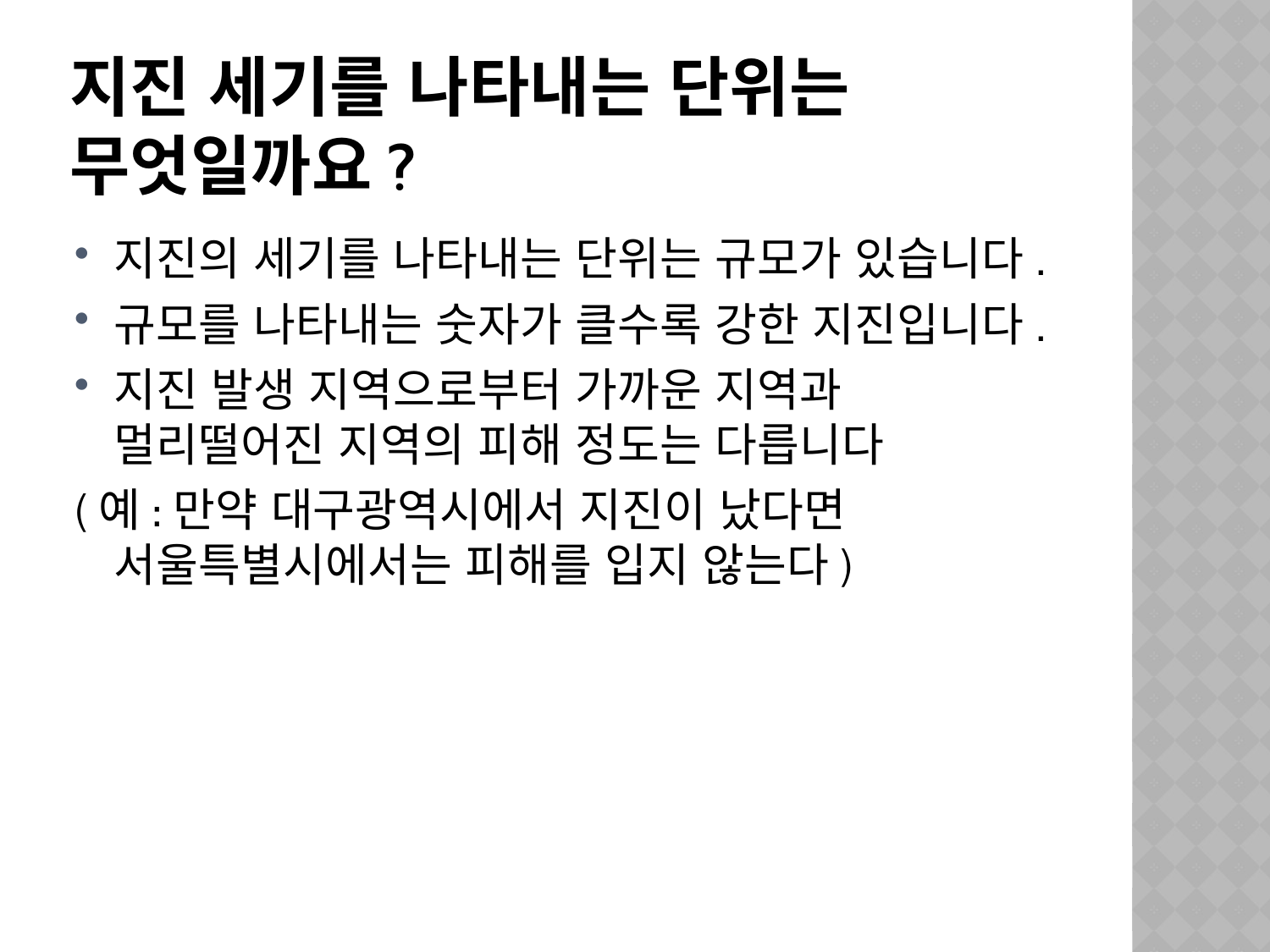

# 지진 세기를 나타내는 단위는 무엇일까요?
지진의 세기를 나타내는 단위는 규모가 있습니다.
규모를 나타내는 숫자가 클수록 강한 지진입니다.
지진 발생 지역으로부터 가까운 지역과 멀리떨어진 지역의 피해 정도는 다릅니다
(예:만약 대구광역시에서 지진이 났다면 서울특별시에서는 피해를 입지 않는다)